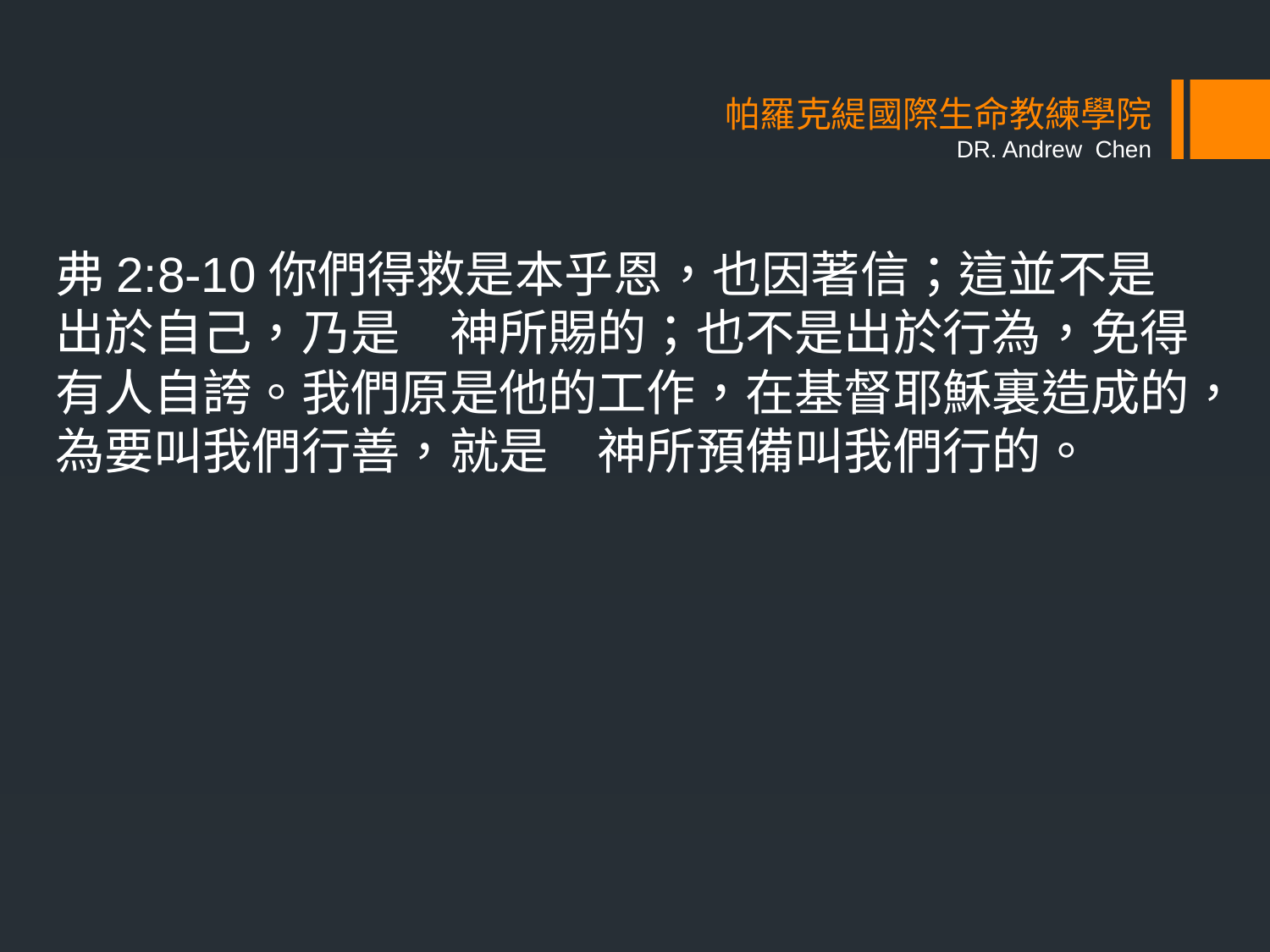

# 帕羅克緹國際生命教練學院 DR. Andrew  Chen

弗2:8-10你們得救是本乎恩，也因著信；這並不是出於自己，乃是　神所賜的；也不是出於行為，免得有人自誇。我們原是他的工作，在基督耶穌裏造成的，為要叫我們行善，就是　神所預備叫我們行的。